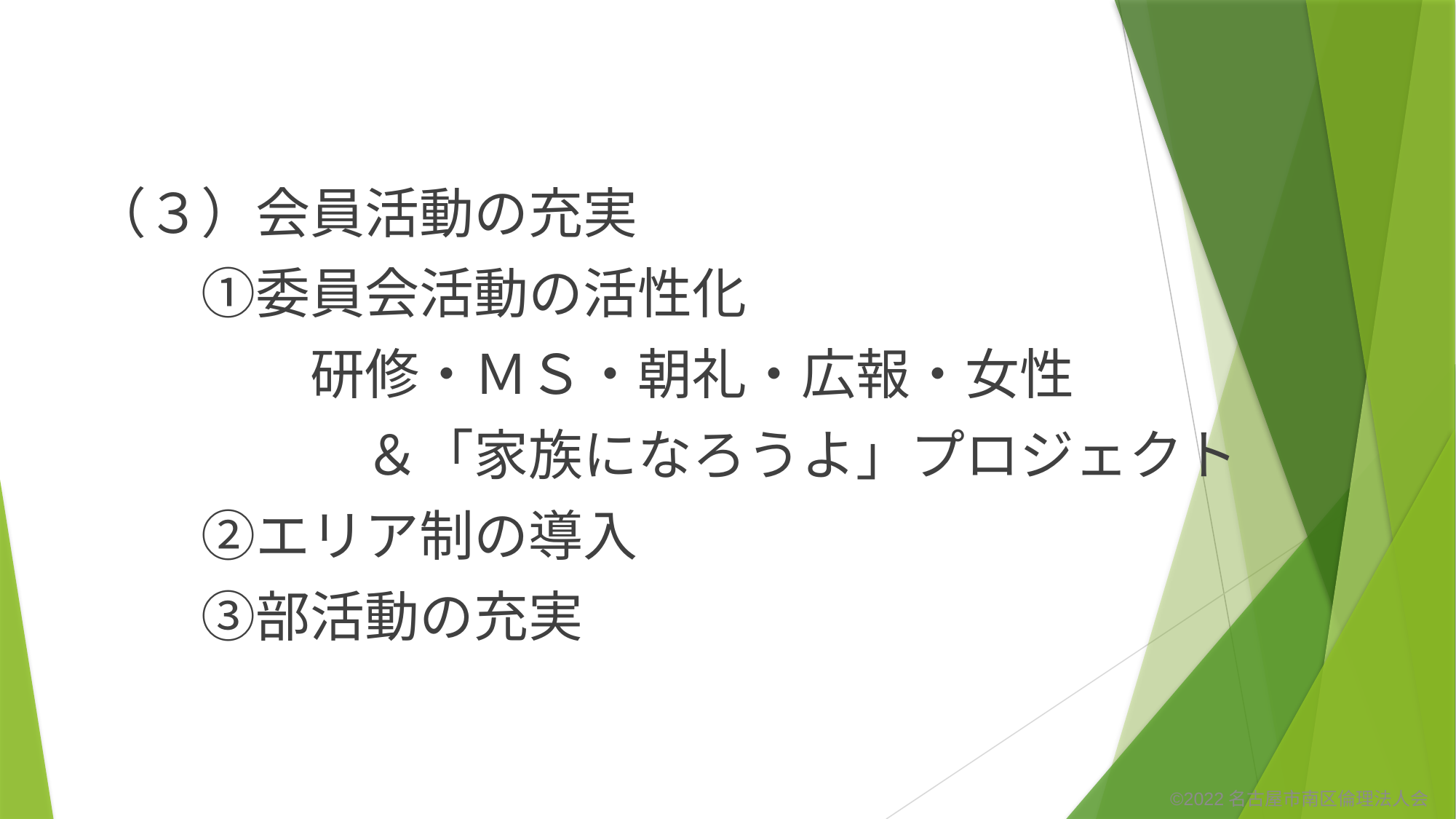

（３）会員活動の充実
　　①委員会活動の活性化
　　　　研修・ＭＳ・朝礼・広報・女性
　　　　　＆「家族になろうよ」プロジェクト
　　②エリア制の導入
　　③部活動の充実
©2022名古屋市南区倫理法人会